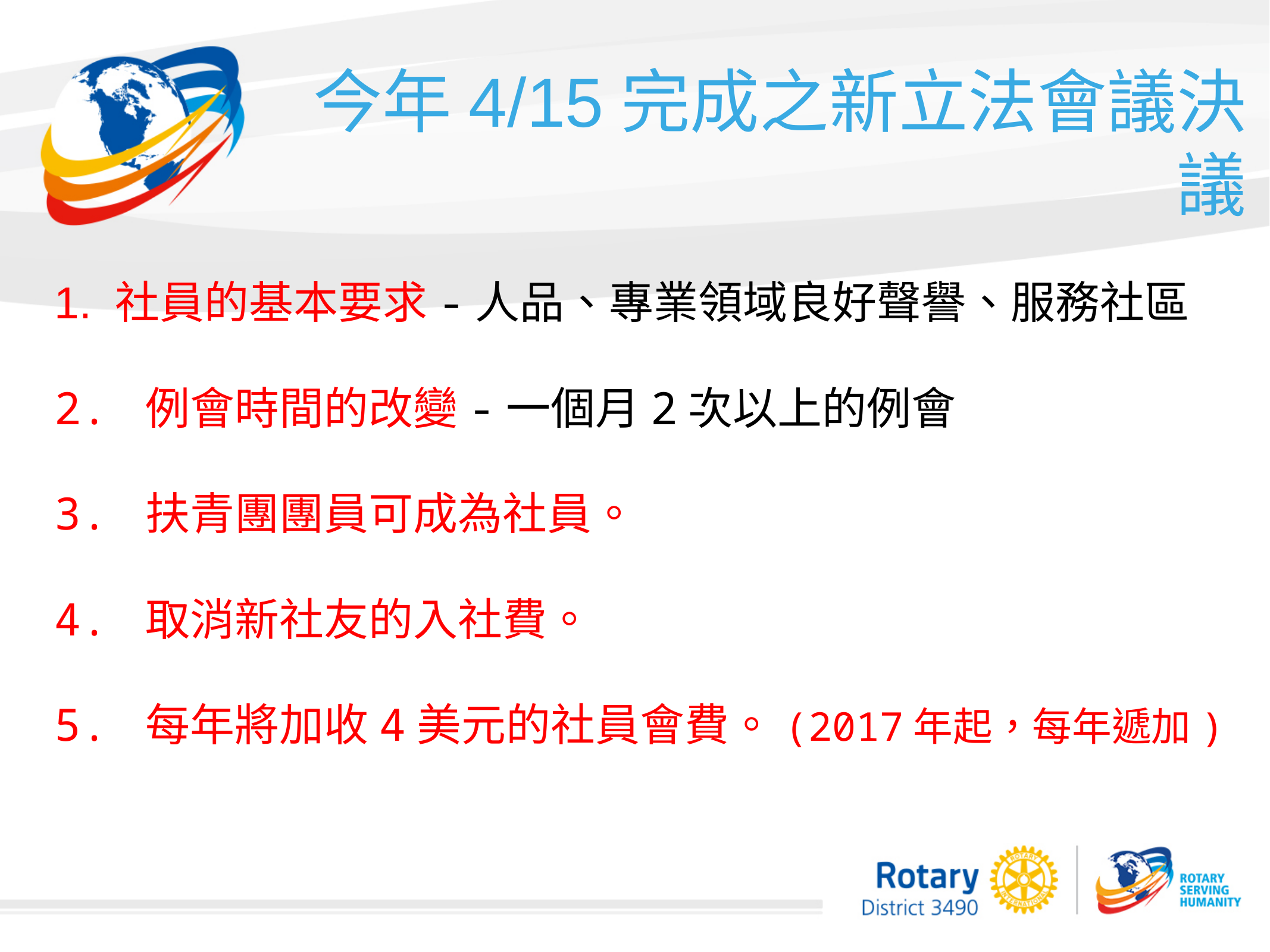

今年4/15完成之新立法會議決議
1. 社員的基本要求-人品、專業領域良好聲譽、服務社區
2. 例會時間的改變-一個月2次以上的例會
3. 扶青團團員可成為社員。
4. 取消新社友的入社費。
5. 每年將加收4美元的社員會費。(2017年起，每年遞加)